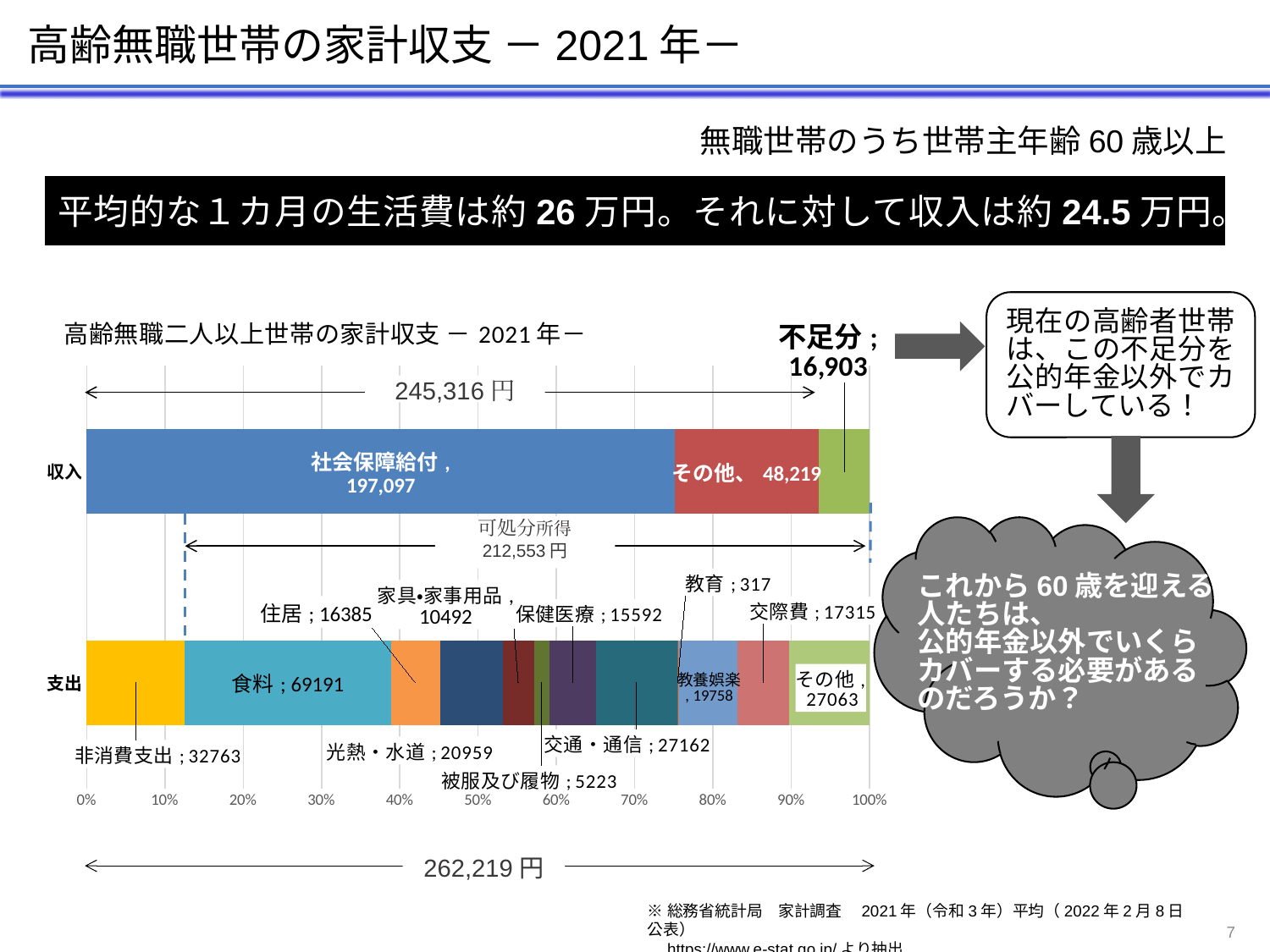

高齢無職世帯の家計収支 －2021年－
無職世帯のうち世帯主年齢60歳以上
平均的な１カ月の生活費は約26万円。それに対して収入は約24.5万円。

### Chart: 高齢無職二人以上世帯の家計収支 －2021年－

| Category | 社会保障給付 | その他 | 不足分 | 非消費支出 | 食料 | 住居 | 光熱・水道 | 家具・家事用品 | 被服及び履物 | 保健医療 | 交通・通信 | 教育 | 教養娯楽 | 交際費 | その他 |
|---|---|---|---|---|---|---|---|---|---|---|---|---|---|---|---|
| 支出 | None | None | None | 32763.0 | 69191.0 | 16385.0 | 20959.0 | 10492.0 | 5223.0 | 15592.0 | 27162.0 | 317.0 | 19758.0 | 17315.0 | 27063.0 |
| 収入 | 197097.0 | 48219.0 | 16903.0 | None | None | None | None | None | None | None | None | None | None | None | None |
現在の高齢者世帯は、この不足分を公的年金以外でカバーしている！

245,316円

可処分所得
212,553円

これから60歳を迎える人たちは、
公的年金以外でいくらカバーする必要があるのだろうか？
262,219円
※総務省統計局　家計調査　2021年（令和3年）平均（2022年2月8日公表）
　https://www.e-stat.go.jp/より抽出
7